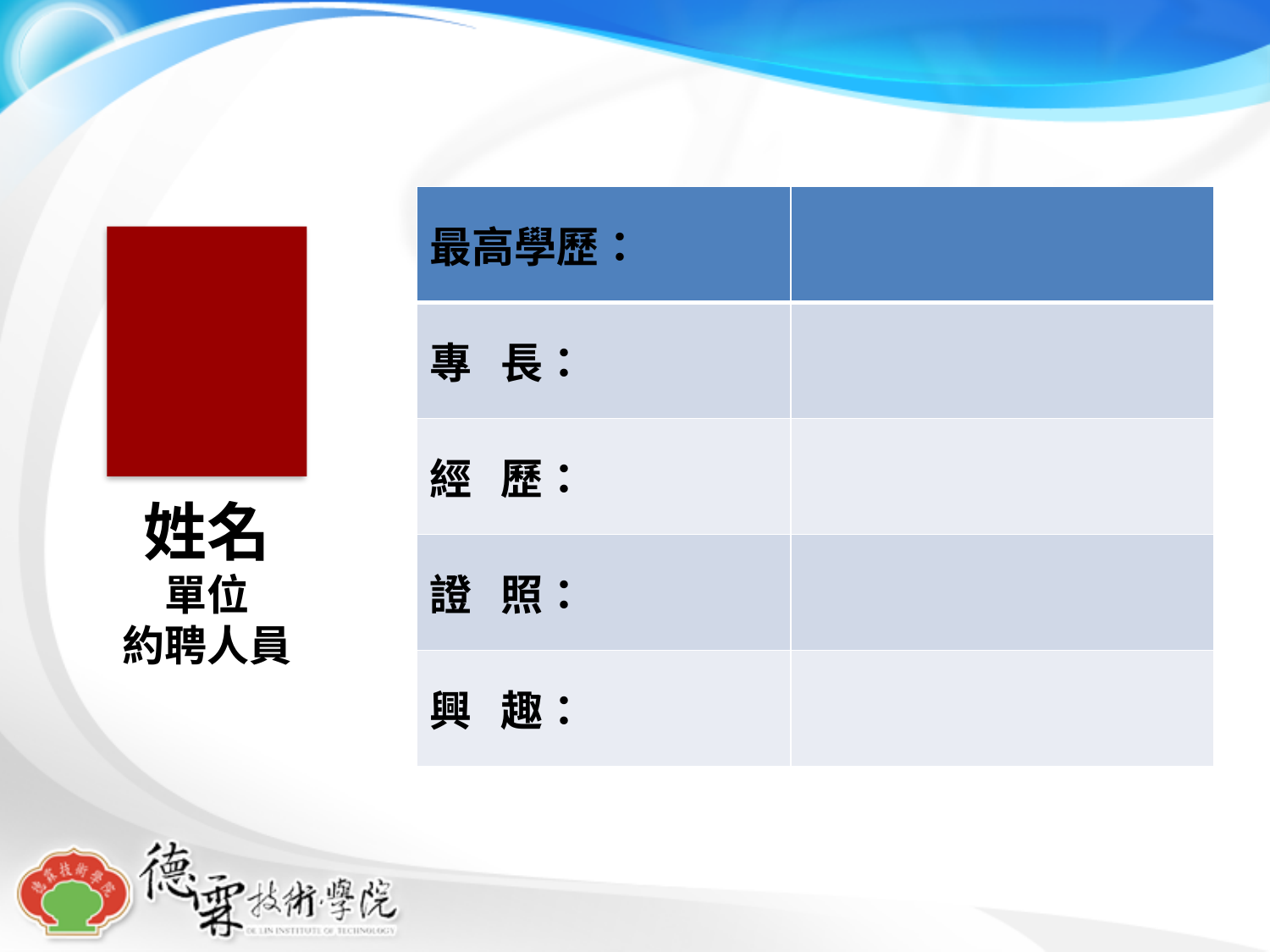

| 最高學歷： |  |
| --- | --- |
| 專 長： |  |
| 經 歷： |  |
| 證 照： |  |
| 興 趣： |  |

姓名
單位
約聘人員